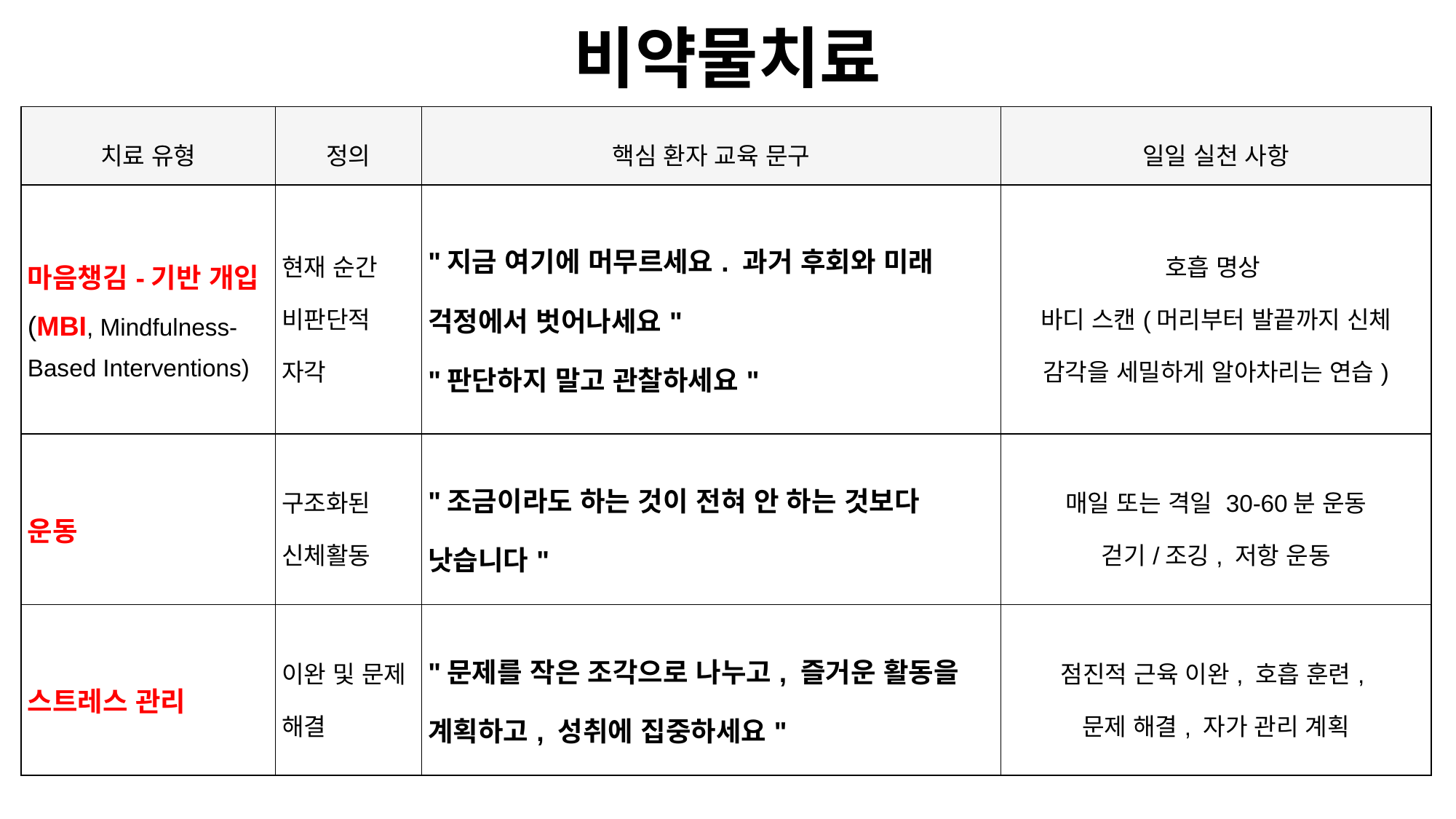

# 비약물치료
| 치료 유형 | 정의 | 핵심 환자 교육 문구 | 일일 실천 사항 |
| --- | --- | --- | --- |
| 마음챙김-기반 개입 (MBI, Mindfulness-Based Interventions) | 현재 순간 비판단적 자각 | "지금 여기에 머무르세요. 과거 후회와 미래 걱정에서 벗어나세요" "판단하지 말고 관찰하세요" | 호흡 명상 바디 스캔(머리부터 발끝까지 신체 감각을 세밀하게 알아차리는 연습) |
| 운동 | 구조화된 신체활동 | "조금이라도 하는 것이 전혀 안 하는 것보다 낫습니다" | 매일 또는 격일 30-60분 운동 걷기/조깅, 저항 운동 |
| 스트레스 관리 | 이완 및 문제 해결 | "문제를 작은 조각으로 나누고, 즐거운 활동을 계획하고, 성취에 집중하세요" | 점진적 근육 이완, 호흡 훈련, 문제 해결, 자가 관리 계획 |